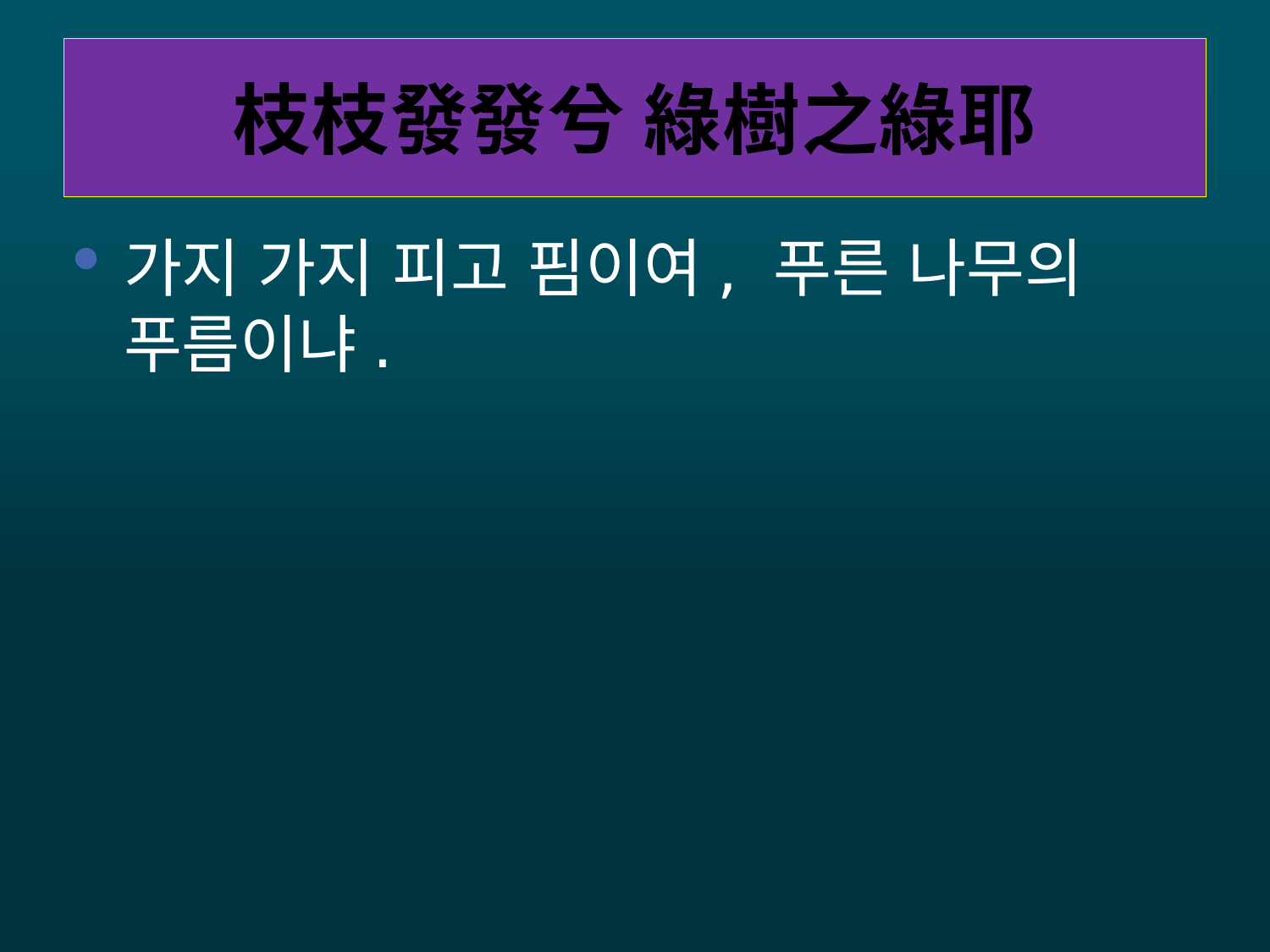

# 枝枝發發兮 綠樹之綠耶
가지 가지 피고 핌이여, 푸른 나무의 푸름이냐.